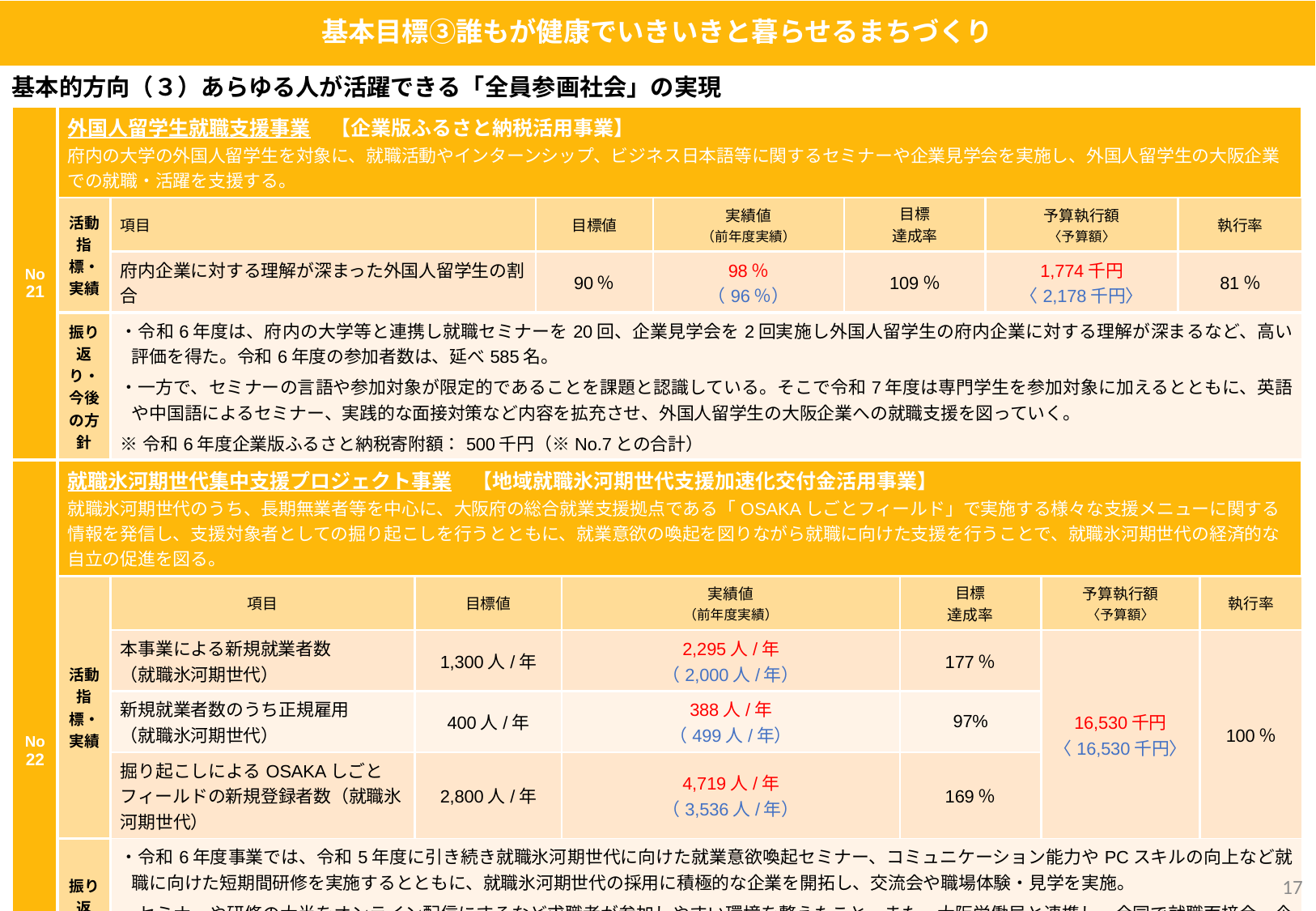

基本目標③誰もが健康でいきいきと暮らせるまちづくり
基本的方向（３）あらゆる人が活躍できる「全員参画社会」の実現
| No21 | 外国人留学生就職支援事業　【企業版ふるさと納税活用事業】 府内の大学の外国人留学生を対象に、就職活動やインターンシップ、ビジネス日本語等に関するセミナーや企業見学会を実施し、外国人留学生の大阪企業での就職・活躍を支援する。 |  |  |  |  |  |  |  |  |  |  |  |
| --- | --- | --- | --- | --- | --- | --- | --- | --- | --- | --- | --- | --- |
|  | 活動指標・実績 | 項目 |  | 目標値 |  | 実績値 （前年度実績） | 目標 達成率 |  | 予算執行額 〈予算額〉 |  | 執行率 |  |
|  |  | 府内企業に対する理解が深まった外国人留学生の割合 |  | 90％ |  | 98％ （96％） | 109％ |  | 1,774千円 〈2,178千円〉 |  | 81％ |  |
|  | 振り返り・ 今後の方針 | ・令和6年度は、府内の大学等と連携し就職セミナーを20回、企業見学会を2回実施し外国人留学生の府内企業に対する理解が深まるなど、高い評価を得た。令和6年度の参加者数は、延べ585名。 ・一方で、セミナーの言語や参加対象が限定的であることを課題と認識している。そこで令和7年度は専門学生を参加対象に加えるとともに、英語や中国語によるセミナー、実践的な面接対策など内容を拡充させ、外国人留学生の大阪企業への就職支援を図っていく。 ※令和6年度企業版ふるさと納税寄附額：500千円（※No.7との合計） |  |  |  |  |  |  |  |  |  |  |
| No 22 | 就職氷河期世代集中支援プロジェクト事業　【地域就職氷河期世代支援加速化交付金活用事業】 就職氷河期世代のうち、長期無業者等を中心に、大阪府の総合就業支援拠点である「OSAKAしごとフィールド」で実施する様々な支援メニューに関する情報を発信し、支援対象者としての掘り起こしを行うとともに、就業意欲の喚起を図りながら就職に向けた支援を行うことで、就職氷河期世代の経済的な自立の促進を図る。 |  |  |  |  |  |  |  |  |  |  |  |
|  | 活動指標・実績 | 項目 | 目標値 |  | 実績値 （前年度実績） |  |  | 目標 達成率 | 予算執行額 （予算額） | 予算執行額 〈予算額〉 | 執行率 | 執行率 |
|  |  | 本事業による新規就業者数 （就職氷河期世代） | 1,300人/年 |  | 2,295人/年 （2,000人/年） |  |  | 177％ | 16,138千円 （16,138千円） | 16,530千円 〈16,530千円〉 | 100％ | 100％ |
|  |  | 新規就業者数のうち正規雇用 （就職氷河期世代） | 400人/年 |  | 388人/年 （499人/年） |  |  | 97% |  |  |  |  |
|  |  | 掘り起こしによるOSAKAしごとフィールドの新規登録者数（就職氷河期世代） | 2,800人/年 |  | 4,719人/年 （3,536人/年） |  |  | 169％ |  |  |  |  |
|  | 振り返り・ 今後の方針 | ・令和6年度事業では、令和5年度に引き続き就職氷河期世代に向けた就業意欲喚起セミナー、コミュニケーション能力やPCスキルの向上など就職に向けた短期間研修を実施するとともに、就職氷河期世代の採用に積極的な企業を開拓し、交流会や職場体験・見学を実施。 ・セミナーや研修の大半をオンライン配信にするなど求職者が参加しやすい環境を整えたこと、また、大阪労働局と連携し、合同で就職面接会・企業説明会を開催したことにより、目標に対し実績が上回ったと考えられる。 ・令和6年度で本事業は終了し、令和7年度は後継事業として、中高年世代集中支援プロジェクト事業【社会参加活躍支援等孤独・孤立対策推進交付金活用事業】として事業を実施。 ・令和7年度は、就職氷河期世代を含む中高年層について、社会参加やリ・スキリングを含めた就労・活躍に向けた支援を引き続き推進していく。 |  |  |  |  |  |  |  |  |  |  |
17